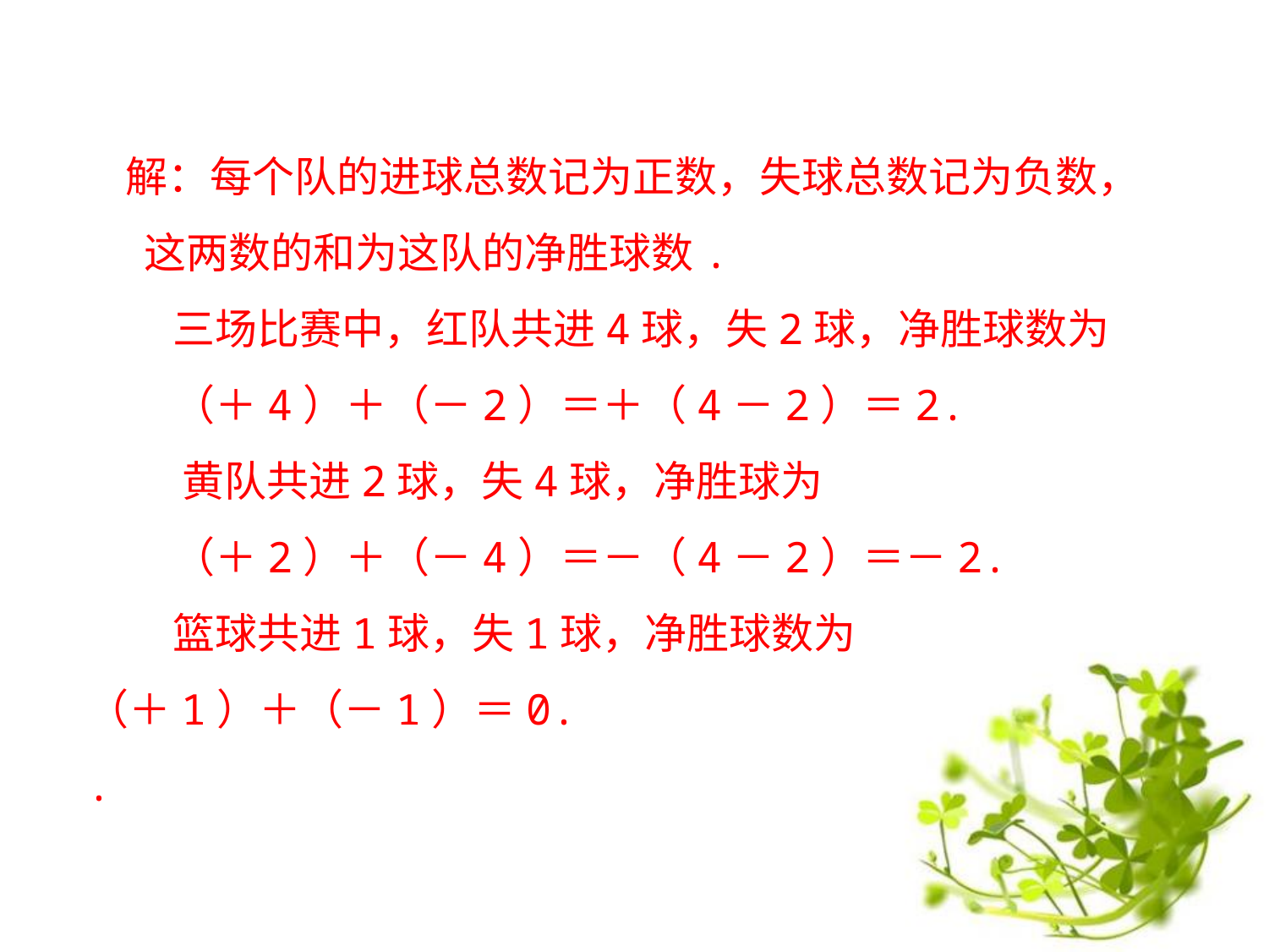

解：每个队的进球总数记为正数，失球总数记为负数，
     这两数的和为这队的净胜球数.
        三场比赛中，红队共进4球，失2球，净胜球数为
        （＋4）＋（－2）＝＋（4－2）＝2.
         黄队共进2球，失4球，净胜球为
        （＋2）＋（－4）＝－（4－2）＝－2.
        篮球共进1球，失1球，净胜球数为
（＋1）＋（－1）＝0.
.